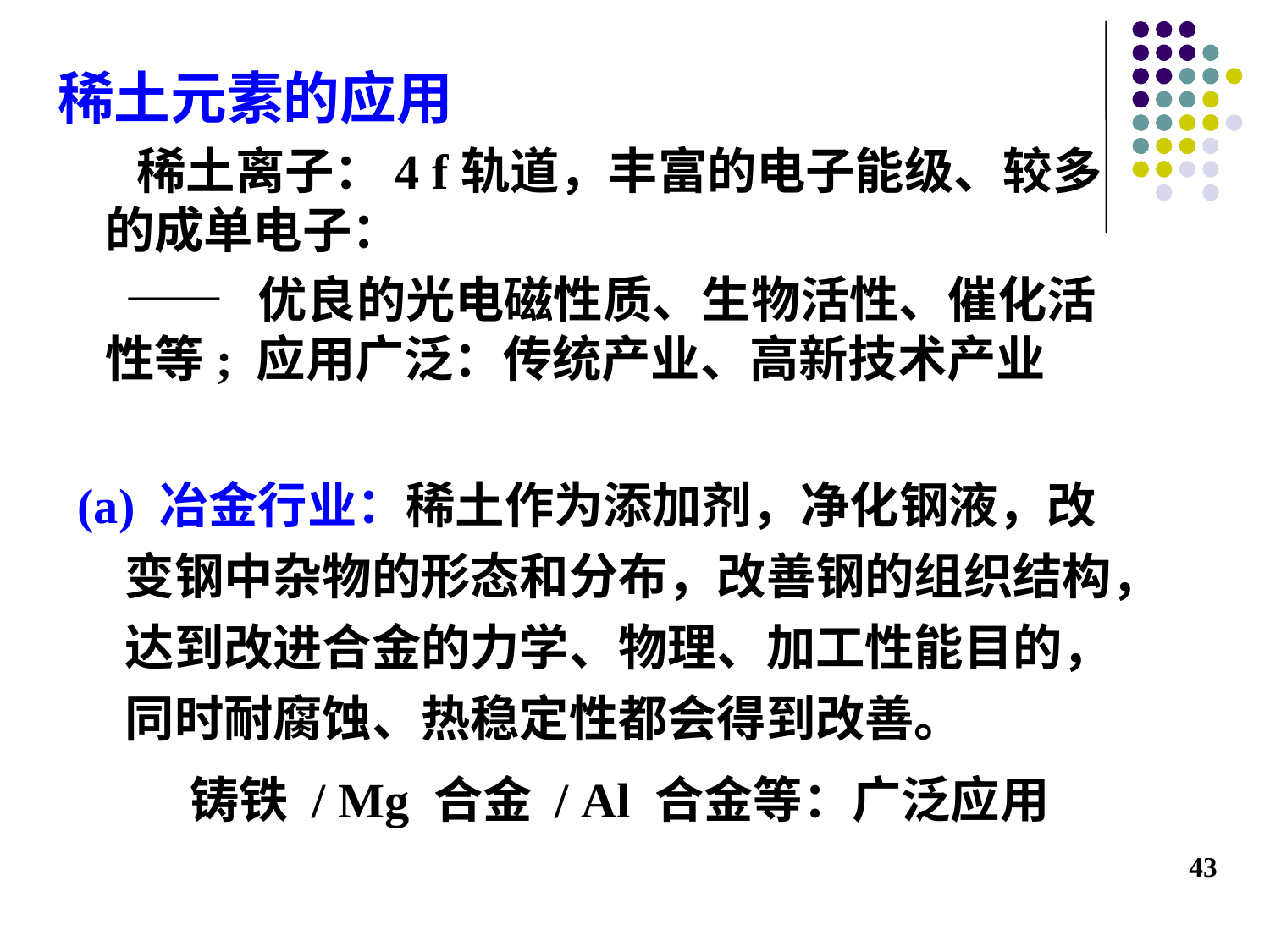

稀土元素的应用
      稀土离子：4 f轨道，丰富的电子能级、较多的成单电子：
      ——  优良的光电磁性质、生物活性、催化活性等; 应用广泛：传统产业、高新技术产业
(a) 冶金行业：稀土作为添加剂，净化钢液，改变钢中杂物的形态和分布，改善钢的组织结构，达到改进合金的力学、物理、加工性能目的，同时耐腐蚀、热稳定性都会得到改善。
         铸铁 / Mg 合金 / Al 合金等：广泛应用
43